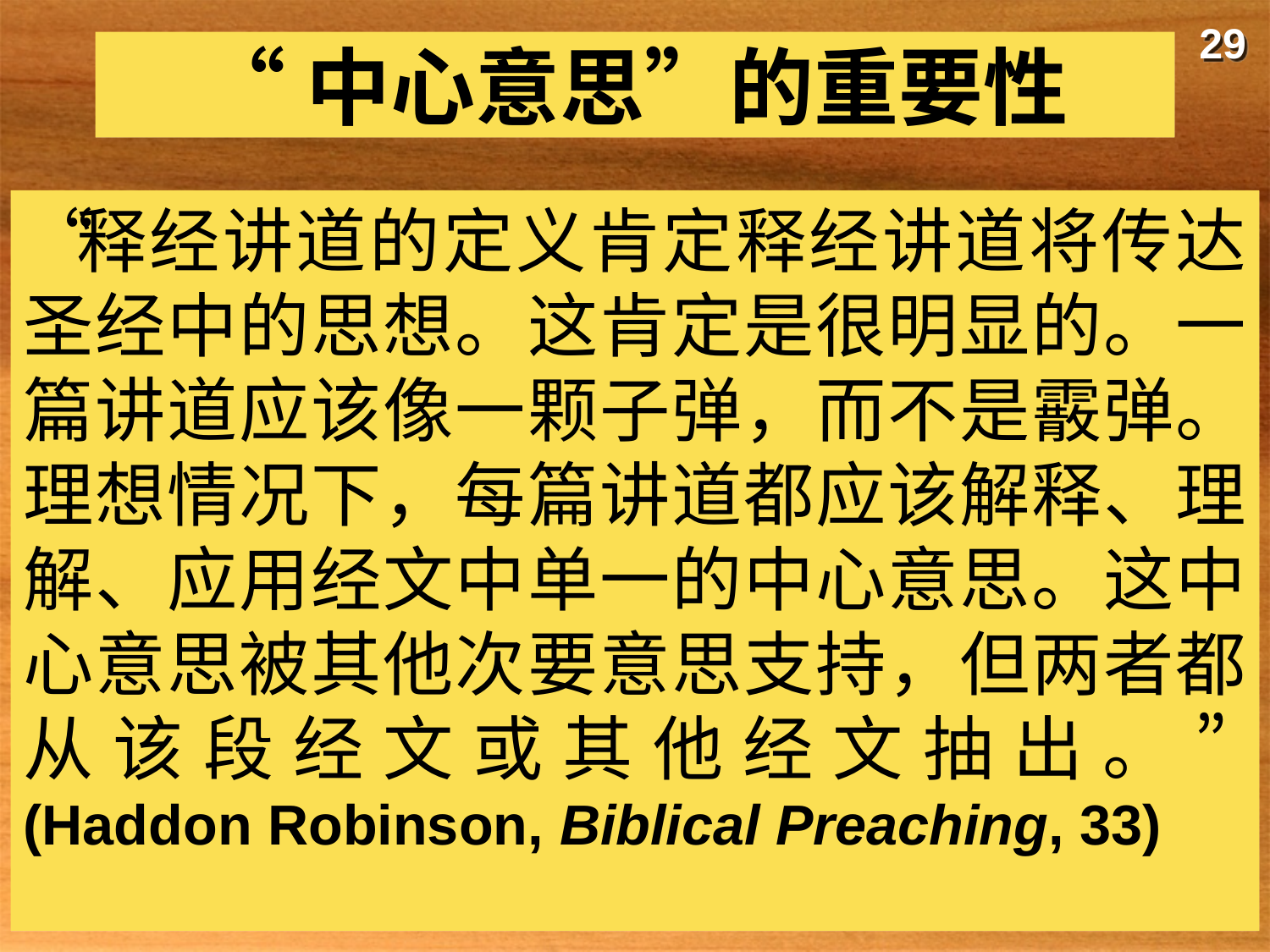

29
# “中心意思”的重要性
“释经讲道的定义肯定释经讲道将传达圣经中的思想。这肯定是很明显的。一篇讲道应该像一颗子弹，而不是霰弹。理想情况下，每篇讲道都应该解释、理解、应用经文中单一的中心意思。这中心意思被其他次要意思支持，但两者都从该段经文或其他经文抽出。”
(Haddon Robinson, Biblical Preaching, 33)